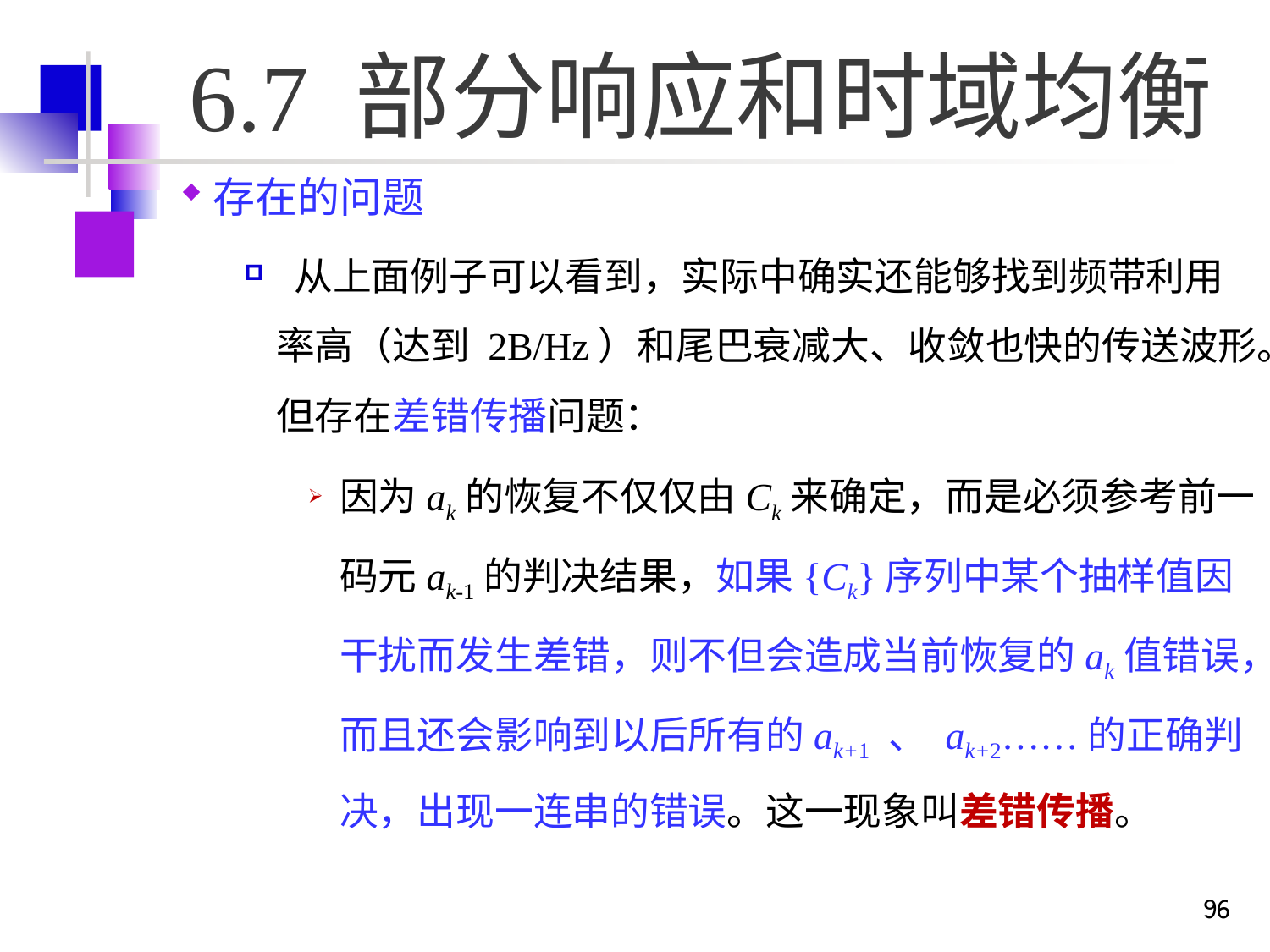

# 6.7 部分响应和时域均衡
存在的问题
 从上面例子可以看到，实际中确实还能够找到频带利用率高（达到 2B/Hz）和尾巴衰减大、收敛也快的传送波形。但存在差错传播问题：
因为ak的恢复不仅仅由Ck来确定，而是必须参考前一码元ak-1的判决结果，如果{Ck}序列中某个抽样值因干扰而发生差错，则不但会造成当前恢复的ak值错误，而且还会影响到以后所有的ak+1 、 ak+2……的正确判决，出现一连串的错误。这一现象叫差错传播。
96